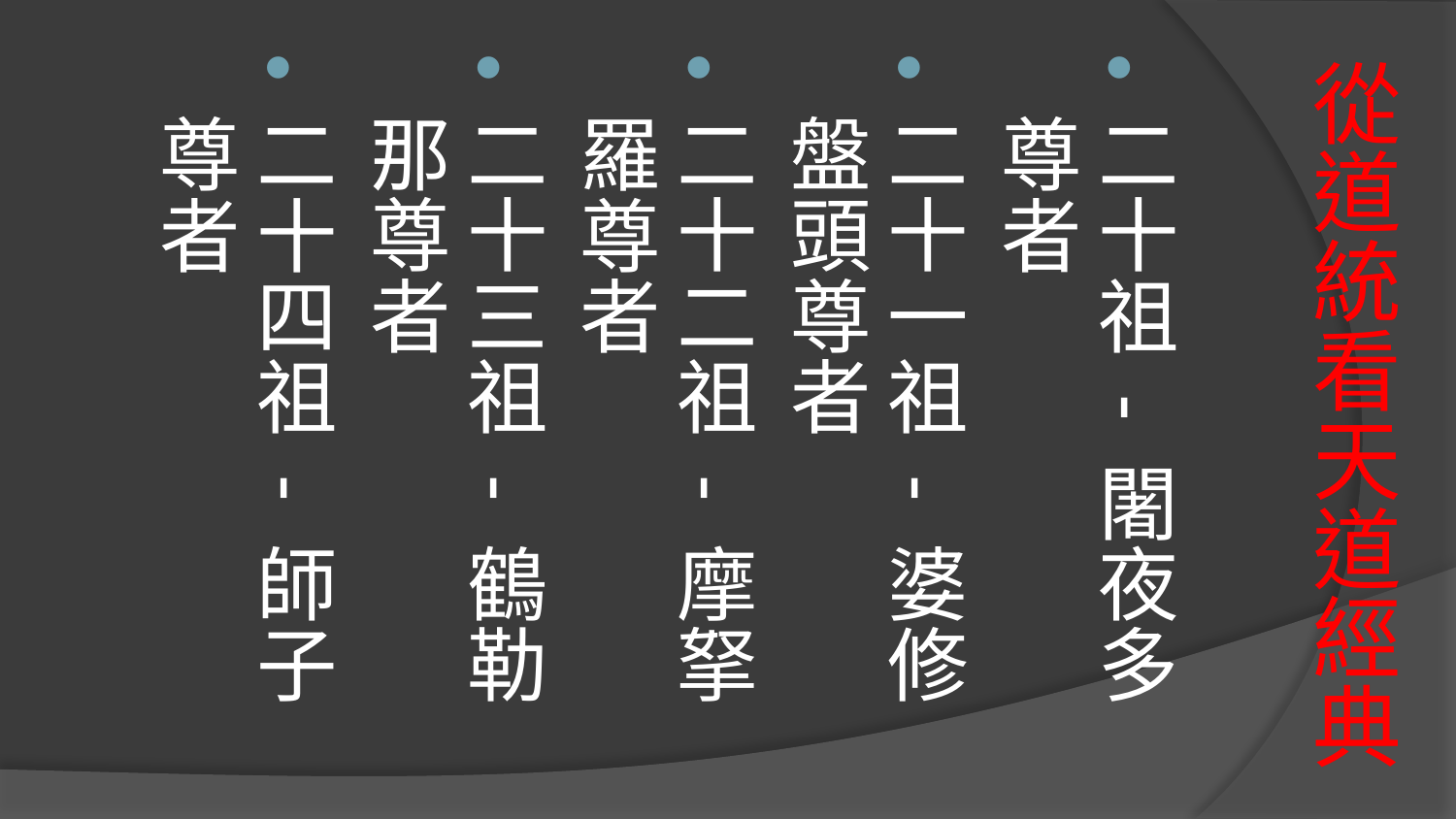

二十祖 - 闍夜多尊者
二十一祖 - 婆修盤頭尊者
二十二祖 - 摩拏羅尊者
二十三祖 - 鶴勒那尊者
二十四祖 - 師子尊者

# 從道統看天道經典